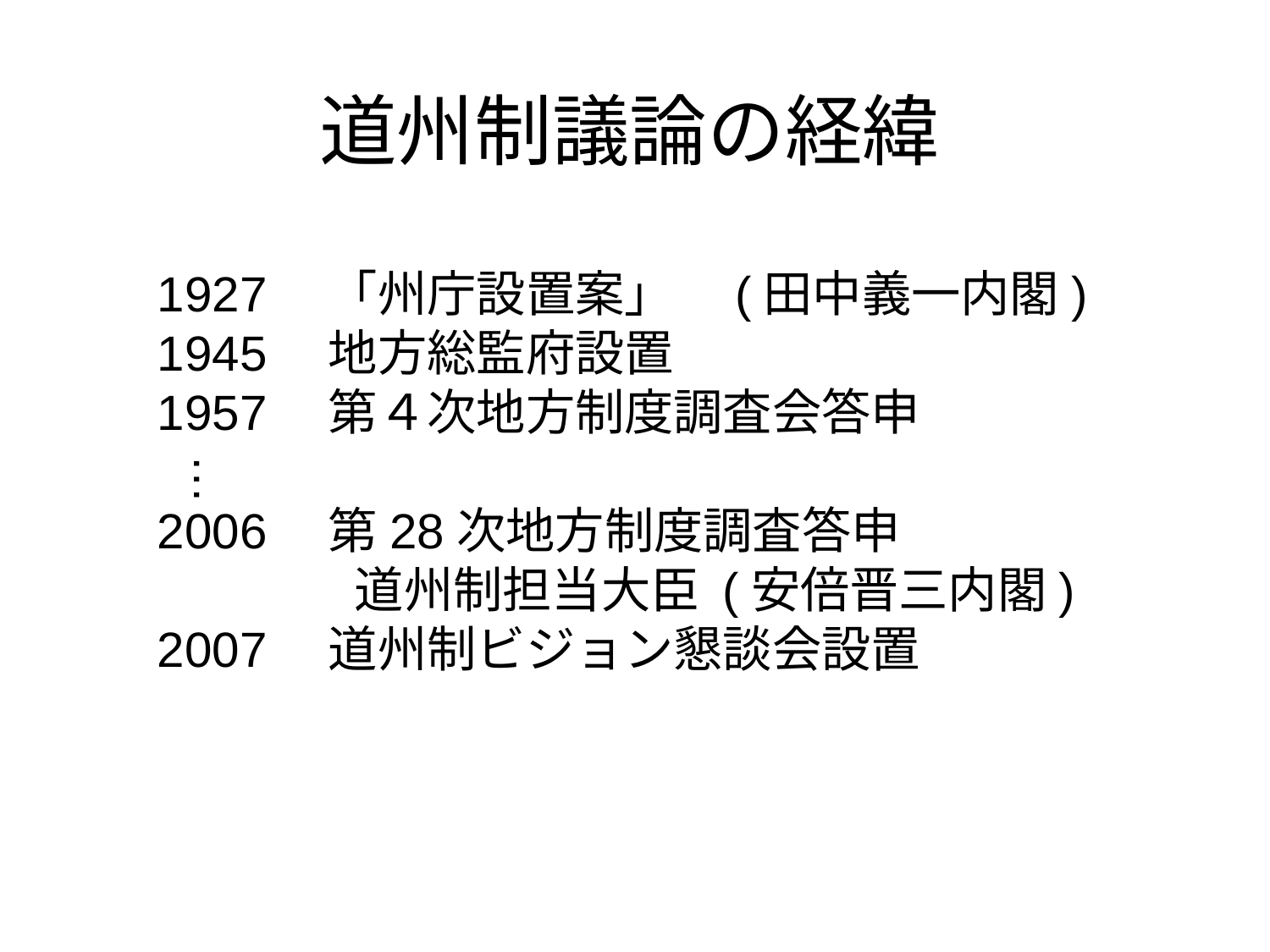

道州制議論の経緯
1927　「州庁設置案」　(田中義一内閣)
1945　地方総監府設置
1957　第４次地方制度調査会答申

2006　第28次地方制度調査答申
　　　　道州制担当大臣 (安倍晋三内閣)
2007　道州制ビジョン懇談会設置
…